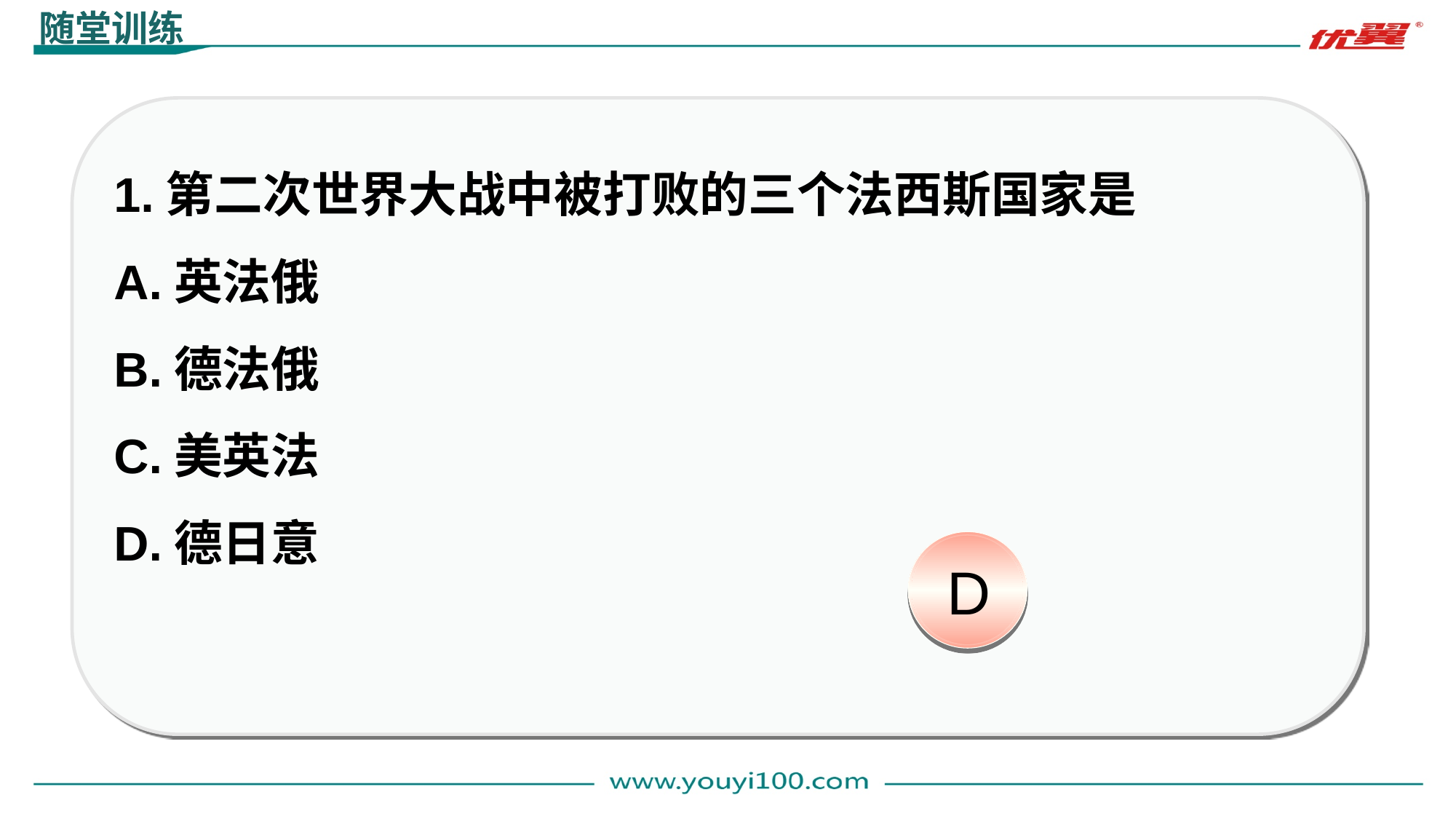

随堂训练
18-1
1.第二次世界大战中被打败的三个法西斯国家是
A.英法俄
B.德法俄
C.美英法
D.德日意

D